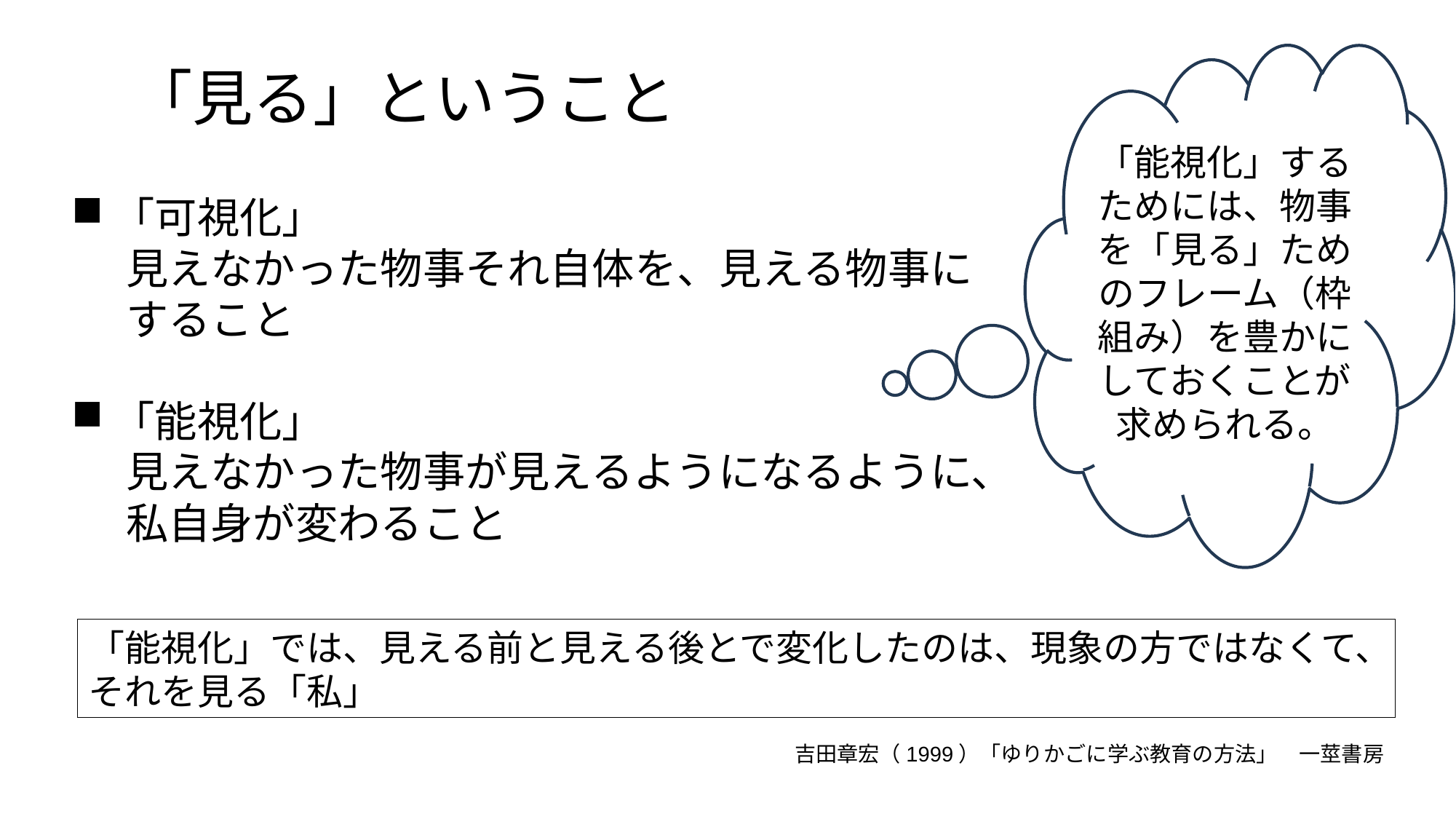

# 「見る」ということ
「能視化」するためには、物事を「見る」ためのフレーム（枠組み）を豊かにしておくことが求められる。
「可視化」
見えなかった物事それ自体を、見える物事にすること

「能視化」
見えなかった物事が見えるようになるように、私自身が変わること
「能視化」では、見える前と見える後とで変化したのは、現象の方ではなくて、それを見る「私」
吉田章宏（1999）「ゆりかごに学ぶ教育の方法」　一莖書房